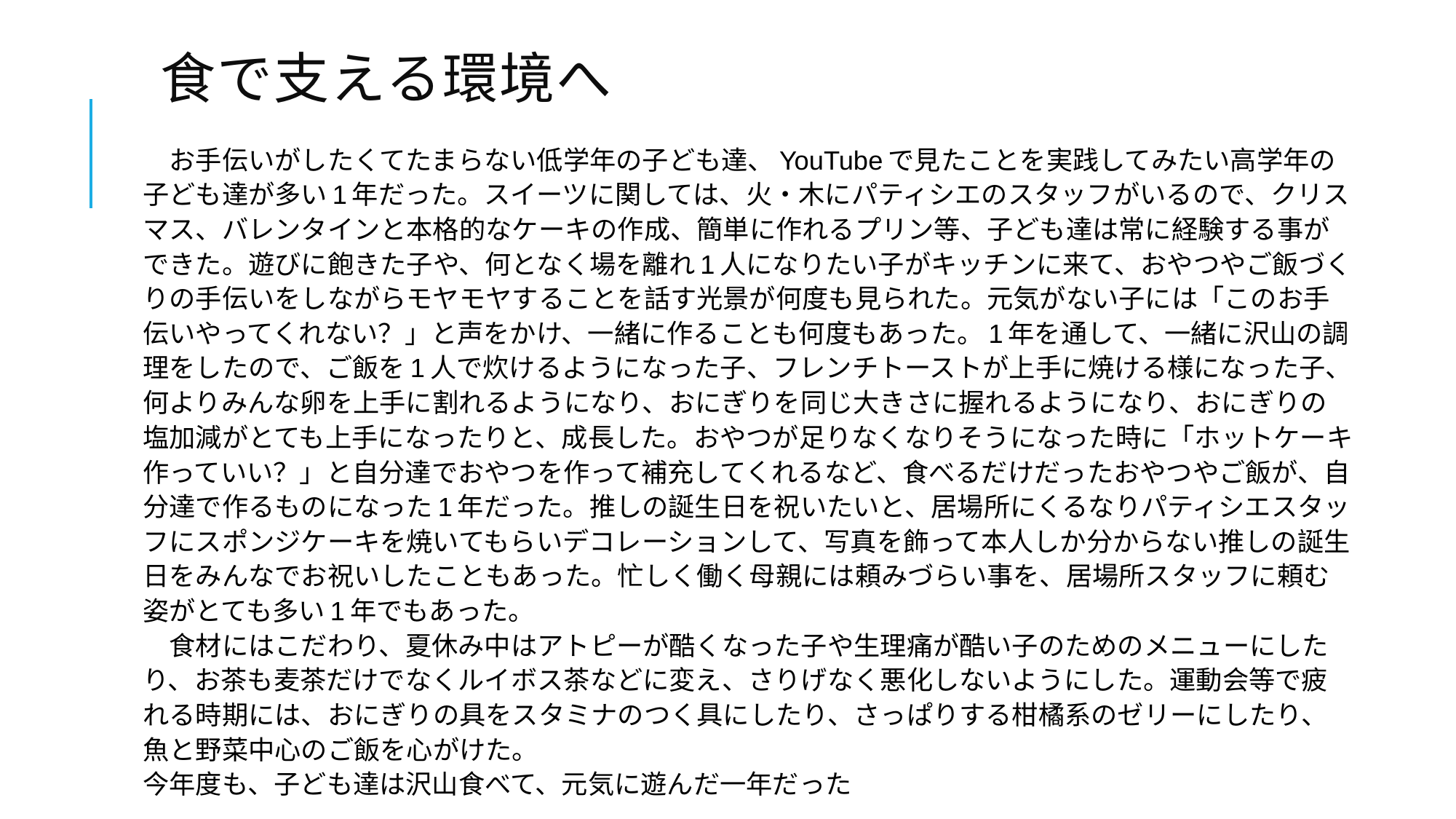

# 食で支える環境へ
　お手伝いがしたくてたまらない低学年の子ども達、YouTubeで見たことを実践してみたい高学年の子ども達が多い1年だった。スイーツに関しては、火・木にパティシエのスタッフがいるので、クリスマス、バレンタインと本格的なケーキの作成、簡単に作れるプリン等、子ども達は常に経験する事ができた。遊びに飽きた子や、何となく場を離れ1人になりたい子がキッチンに来て、おやつやご飯づくりの手伝いをしながらモヤモヤすることを話す光景が何度も見られた。元気がない子には「このお手伝いやってくれない？」と声をかけ、一緒に作ることも何度もあった。1年を通して、一緒に沢山の調理をしたので、ご飯を1人で炊けるようになった子、フレンチトーストが上手に焼ける様になった子、何よりみんな卵を上手に割れるようになり、おにぎりを同じ大きさに握れるようになり、おにぎりの塩加減がとても上手になったりと、成長した。おやつが足りなくなりそうになった時に「ホットケーキ作っていい？」と自分達でおやつを作って補充してくれるなど、食べるだけだったおやつやご飯が、自分達で作るものになった1年だった。推しの誕生日を祝いたいと、居場所にくるなりパティシエスタッフにスポンジケーキを焼いてもらいデコレーションして、写真を飾って本人しか分からない推しの誕生日をみんなでお祝いしたこともあった。忙しく働く母親には頼みづらい事を、居場所スタッフに頼む姿がとても多い1年でもあった。
　食材にはこだわり、夏休み中はアトピーが酷くなった子や生理痛が酷い子のためのメニューにしたり、お茶も麦茶だけでなくルイボス茶などに変え、さりげなく悪化しないようにした。運動会等で疲れる時期には、おにぎりの具をスタミナのつく具にしたり、さっぱりする柑橘系のゼリーにしたり、魚と野菜中心のご飯を心がけた。
今年度も、子ども達は沢山食べて、元気に遊んだ一年だった